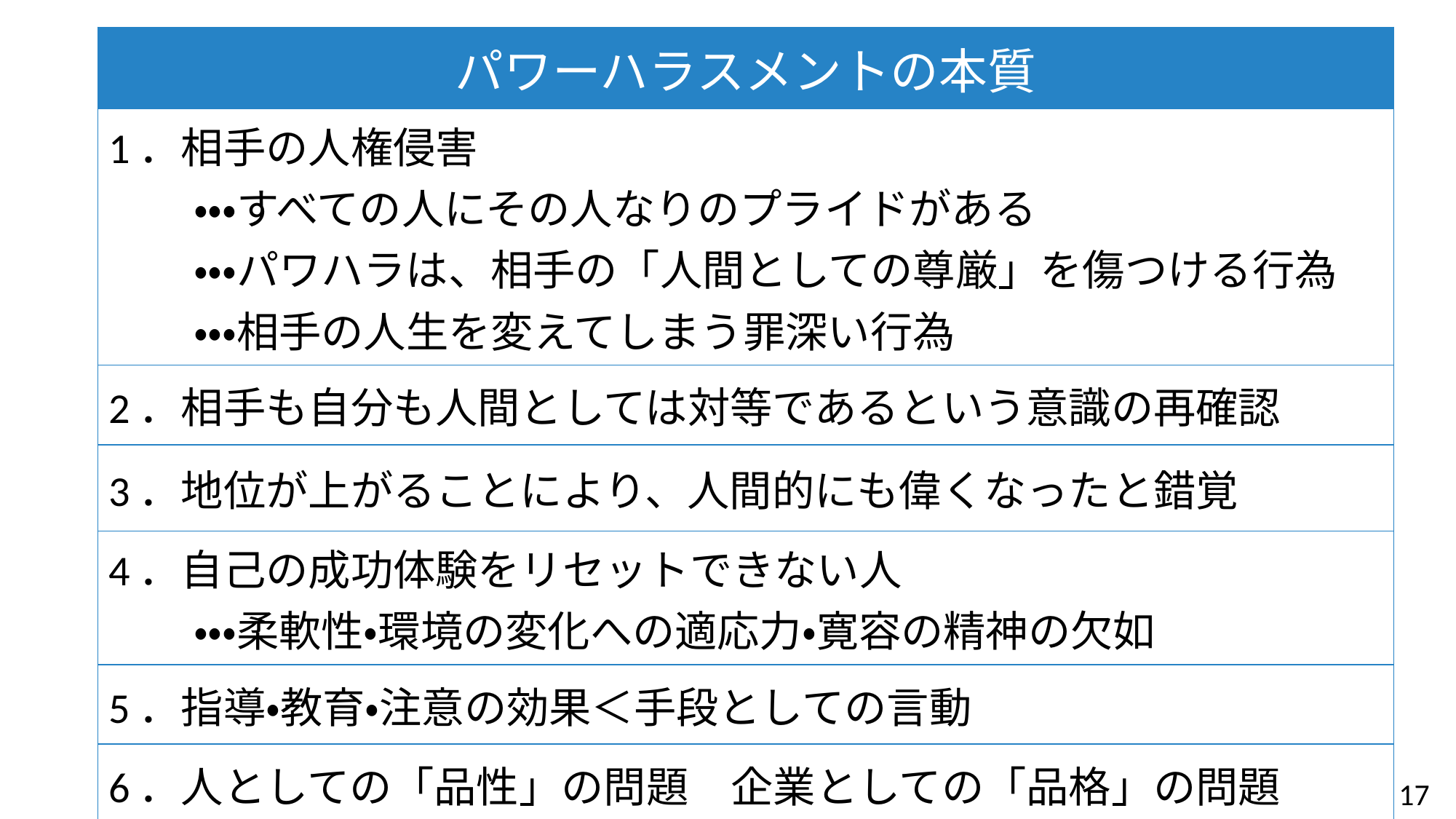

| パワーハラスメントの本質 |
| --- |
| 1．相手の人権侵害 　　・・・すべての人にその人なりのプライドがある 　　・・・パワハラは、相手の「人間としての尊厳」を傷つける行為 　　・・・相手の人生を変えてしまう罪深い行為 |
| 2．相手も自分も人間としては対等であるという意識の再確認 |
| 3．地位が上がることにより、人間的にも偉くなったと錯覚 |
| 4．自己の成功体験をリセットできない人 　　・・・柔軟性・環境の変化への適応力・寛容の精神の欠如 |
| 5．指導・教育・注意の効果＜手段としての言動 |
| 6．人としての「品性」の問題　企業としての「品格」の問題 |
17